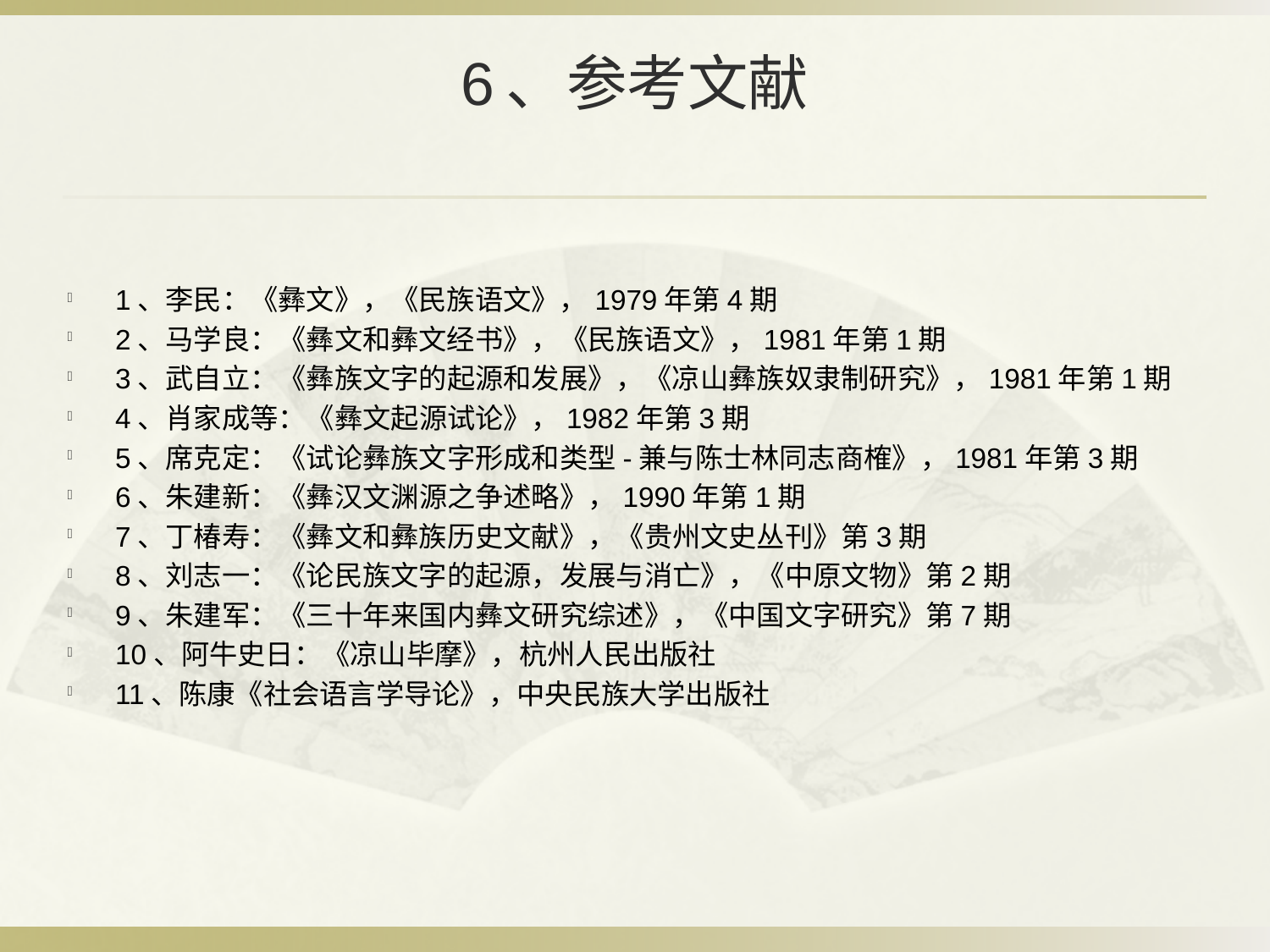

# 6、参考文献
1、李民：《彝文》，《民族语文》，1979年第4期
2、马学良：《彝文和彝文经书》，《民族语文》，1981年第1期
3、武自立：《彝族文字的起源和发展》，《凉山彝族奴隶制研究》，1981年第1期
4、肖家成等：《彝文起源试论》，1982年第3期
5、席克定：《试论彝族文字形成和类型-兼与陈士林同志商榷》，1981年第3期
6、朱建新：《彝汉文渊源之争述略》，1990年第1期
7、丁椿寿：《彝文和彝族历史文献》，《贵州文史丛刊》第3期
8、刘志一：《论民族文字的起源，发展与消亡》，《中原文物》第2期
9、朱建军：《三十年来国内彝文研究综述》，《中国文字研究》第7期
10、阿牛史日：《凉山毕摩》，杭州人民出版社
11、陈康《社会语言学导论》，中央民族大学出版社